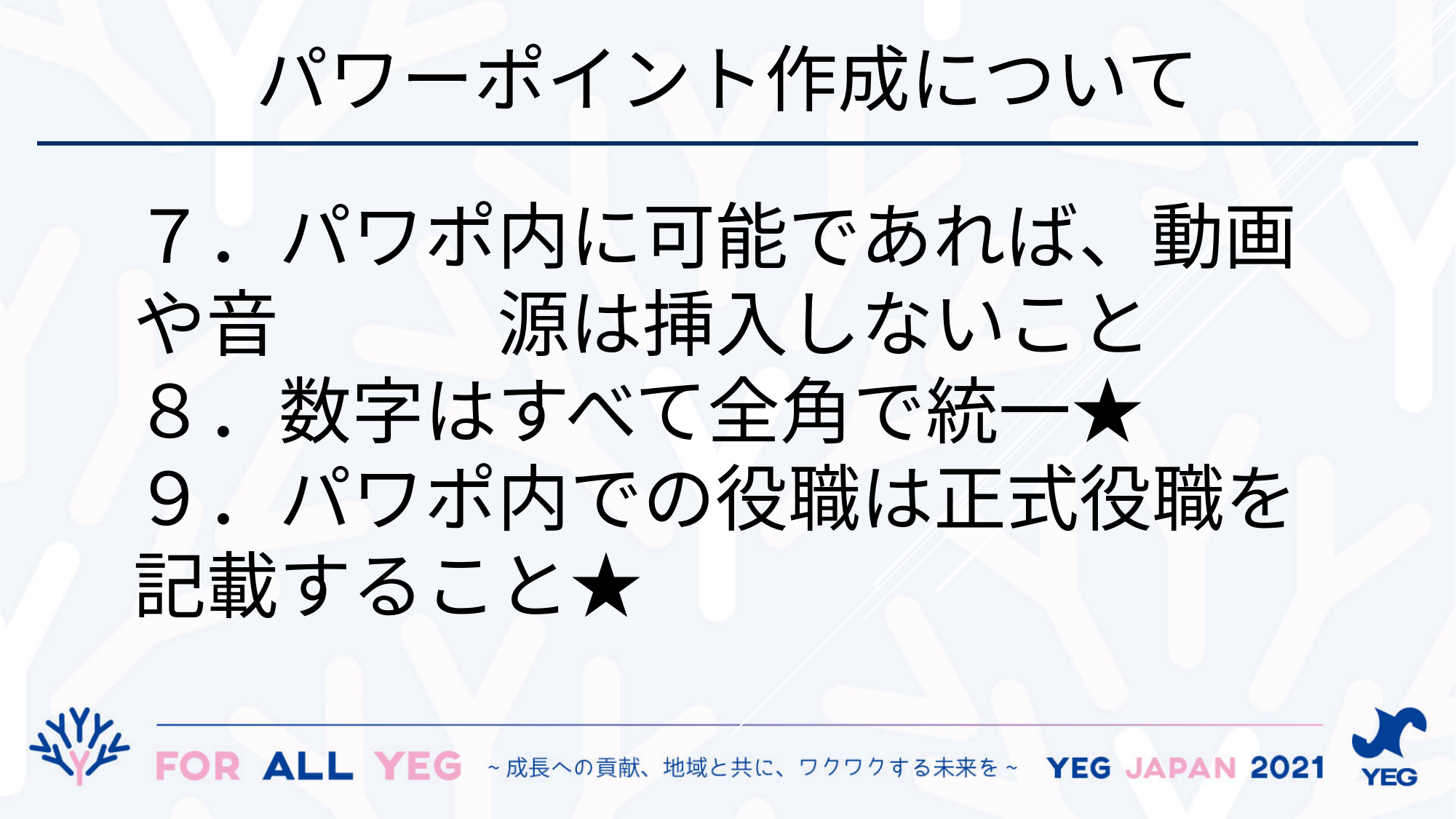

パワーポイント作成について
７．パワポ内に可能であれば、動画や音　　　源は挿入しないこと
８．数字はすべて全角で統一★
９．パワポ内での役職は正式役職を記載すること★